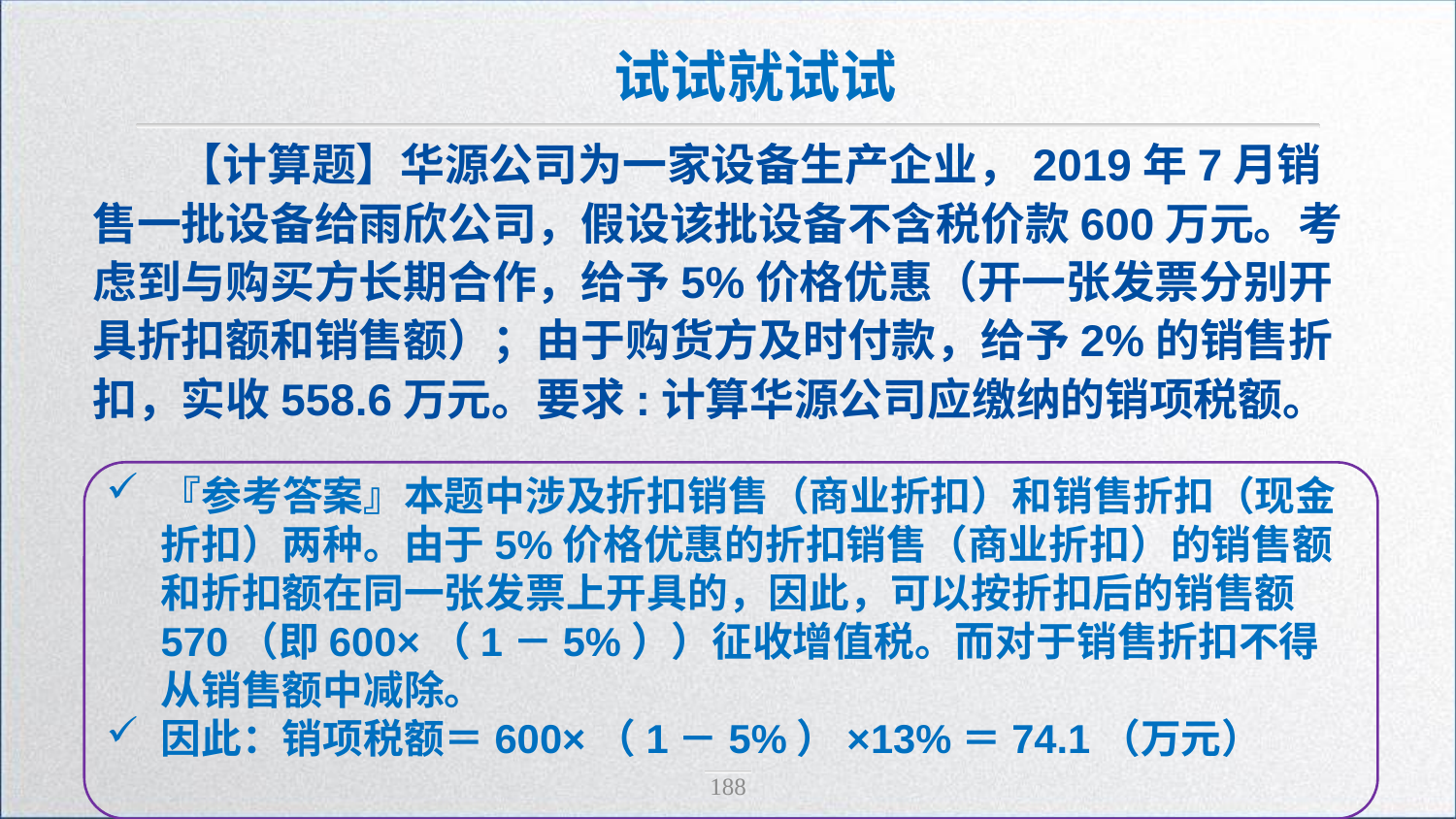

试试就试试
【计算题】华源公司为一家设备生产企业，2019年7月销售一批设备给雨欣公司，假设该批设备不含税价款600万元。考虑到与购买方长期合作，给予5%价格优惠（开一张发票分别开具折扣额和销售额）；由于购货方及时付款，给予2%的销售折扣，实收558.6万元。要求:计算华源公司应缴纳的销项税额。

『参考答案』本题中涉及折扣销售（商业折扣）和销售折扣（现金折扣）两种。由于5%价格优惠的折扣销售（商业折扣）的销售额和折扣额在同一张发票上开具的，因此，可以按折扣后的销售额570（即600×（1－5%））征收增值税。而对于销售折扣不得从销售额中减除。
因此：销项税额＝600×（1－5%）×13%＝74.1（万元）

188